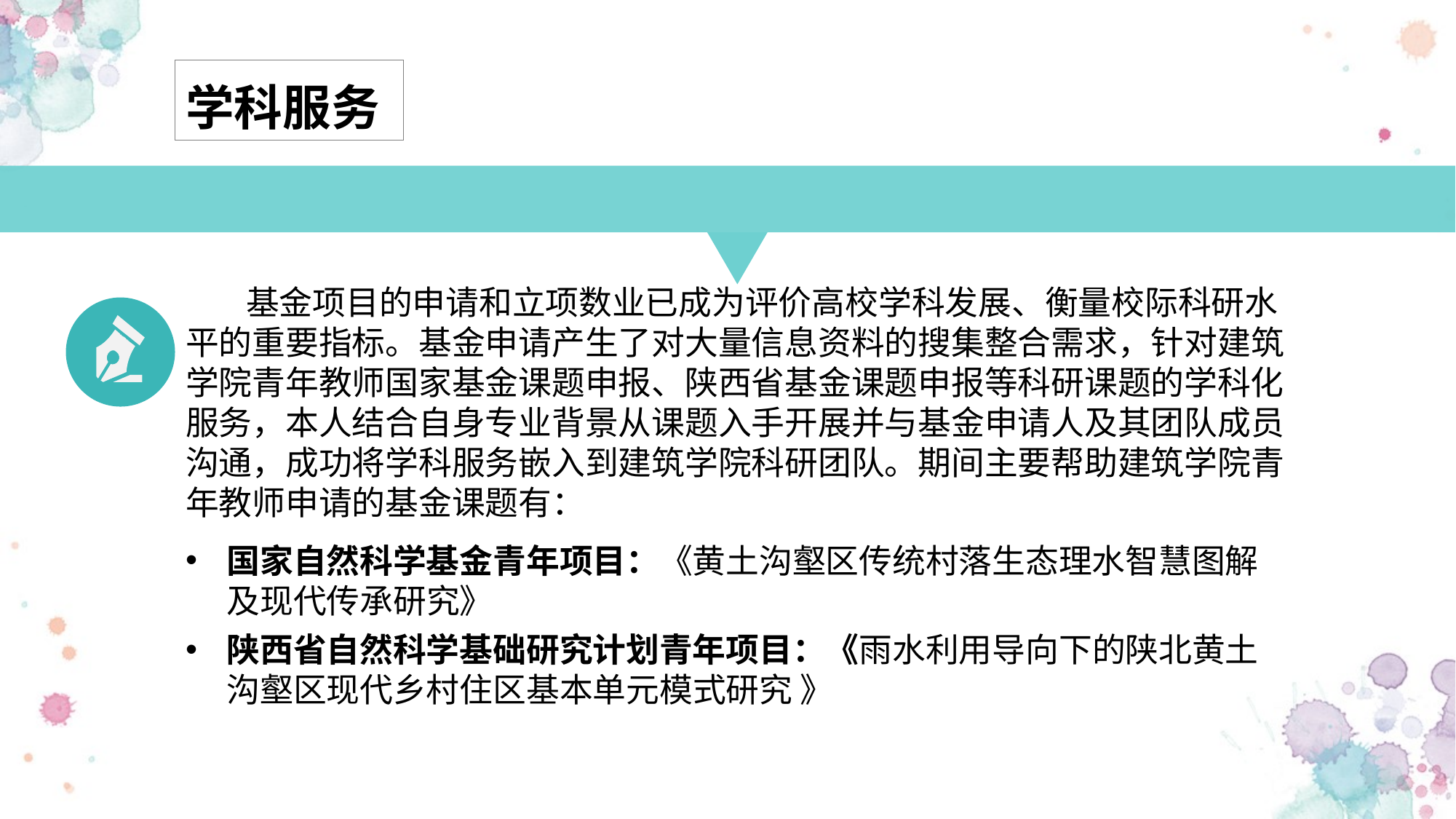

学科服务

       基金项目的申请和立项数业已成为评价高校学科发展、衡量校际科研水平的重要指标。基金申请产生了对大量信息资料的搜集整合需求，针对建筑学院青年教师国家基金课题申报、陕西省基金课题申报等科研课题的学科化服务，本人结合自身专业背景从课题入手开展并与基金申请人及其团队成员沟通，成功将学科服务嵌入到建筑学院科研团队。期间主要帮助建筑学院青年教师申请的基金课题有：
国家自然科学基金青年项目：《黄土沟壑区传统村落生态理水智慧图解及现代传承研究》
陕西省自然科学基础研究计划青年项目：《雨水利用导向下的陕北黄土沟壑区现代乡村住区基本单元模式研究 》